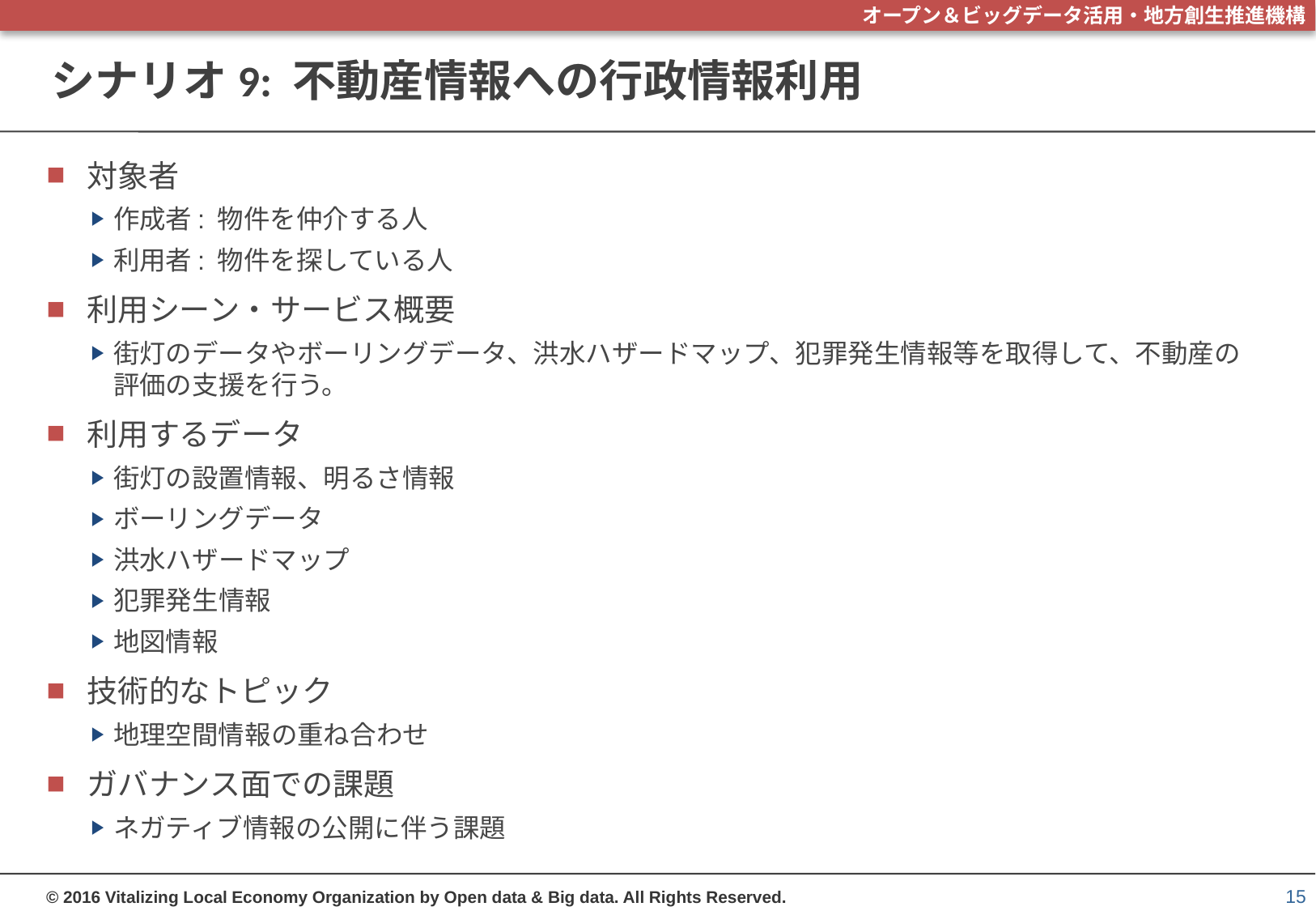

# シナリオ9: 不動産情報への行政情報利用
対象者
作成者: 物件を仲介する人
利用者: 物件を探している人
利用シーン・サービス概要
街灯のデータやボーリングデータ、洪水ハザードマップ、犯罪発生情報等を取得して、不動産の評価の支援を行う。
利用するデータ
街灯の設置情報、明るさ情報
ボーリングデータ
洪水ハザードマップ
犯罪発生情報
地図情報
技術的なトピック
地理空間情報の重ね合わせ
ガバナンス面での課題
ネガティブ情報の公開に伴う課題

15